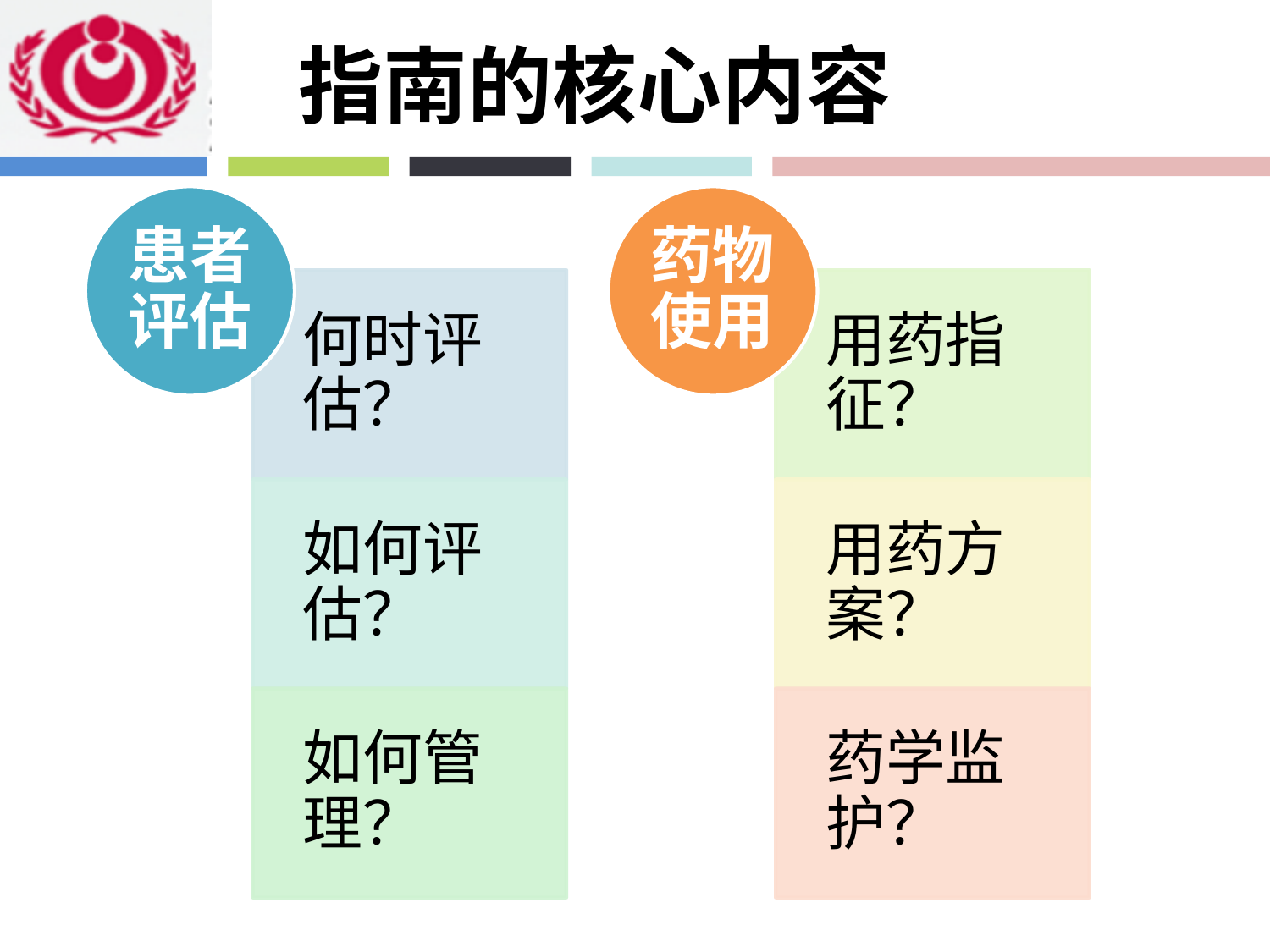

指南的核心内容
何时评估？
如何评估？
如何管理？
患者评估
用药指征？
用药方案？
药学监护？
药物使用